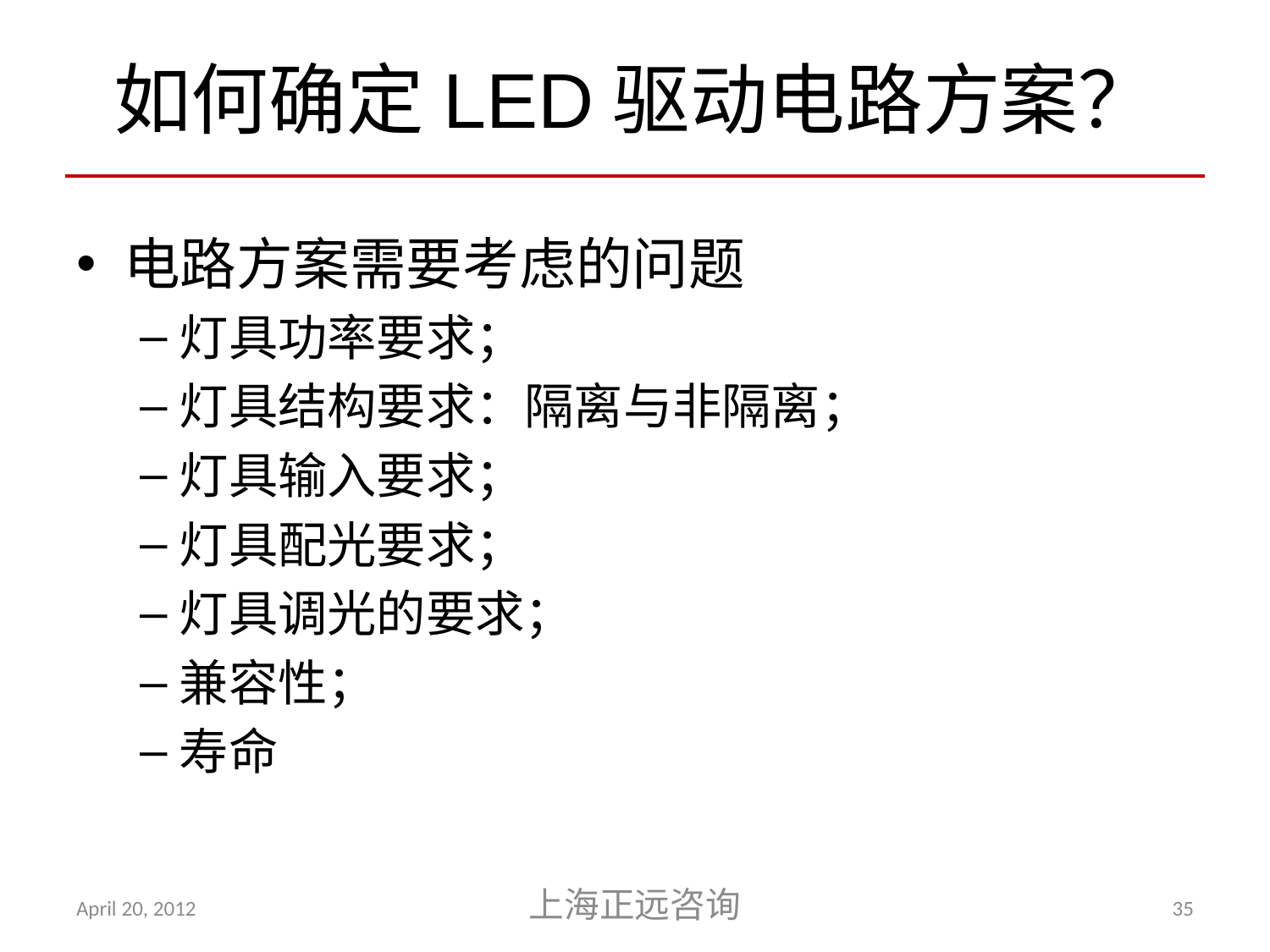

# 如何确定LED驱动电路方案？
电路方案需要考虑的问题
灯具功率要求；
灯具结构要求：隔离与非隔离；
灯具输入要求；
灯具配光要求；
灯具调光的要求；
兼容性；
寿命
April 20, 2012
上海正远咨询
35